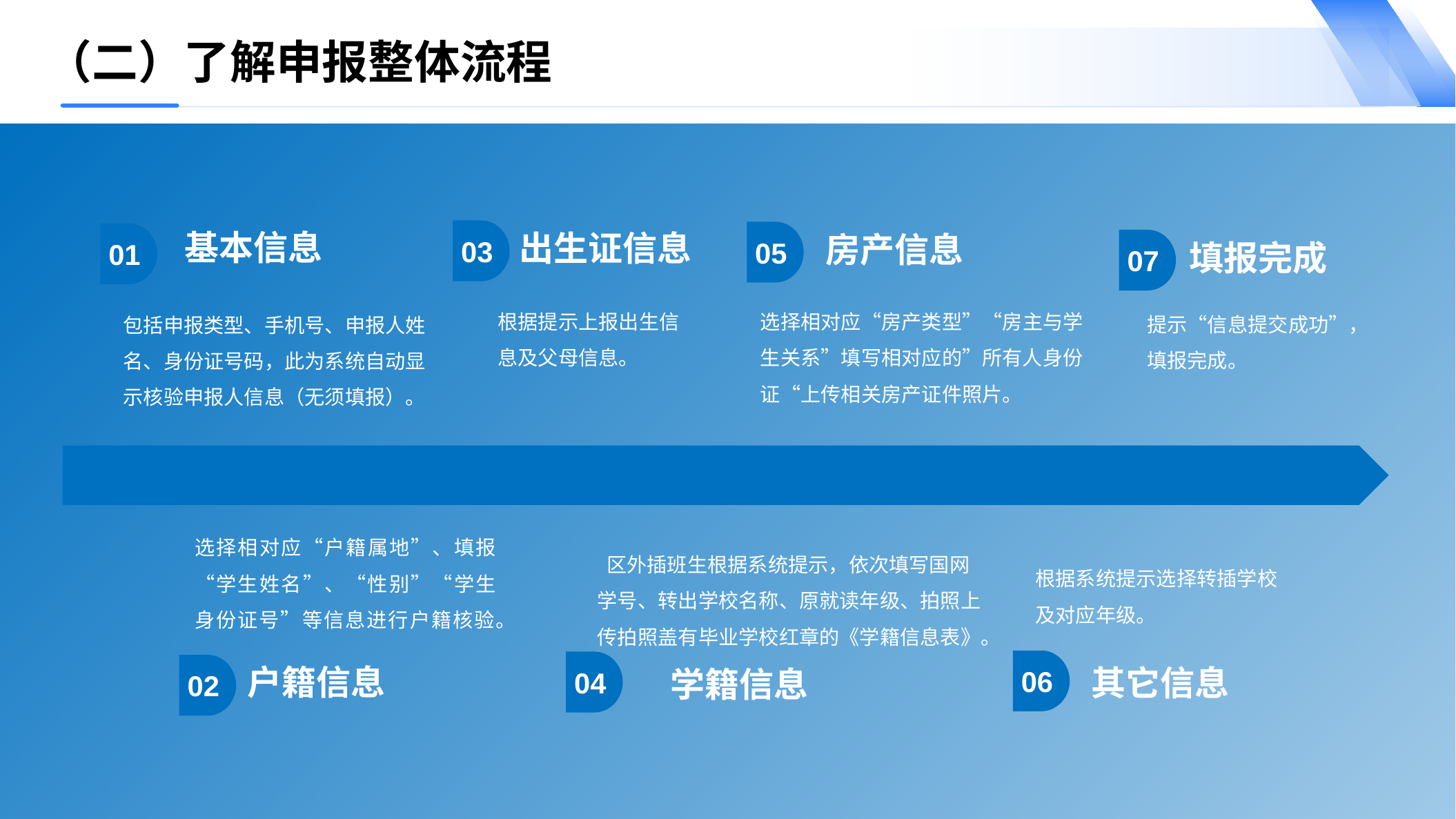

（二）了解申报整体流程

03
05
01
基本信息
出生证信息
房产信息
07
填报完成
选择相对应“房产类型”“房主与学生关系”填写相对应的”所有人身份证“上传相关房产证件照片。
根据提示上报出生信息及父母信息。
提示“信息提交成功”，填报完成。
包括申报类型、手机号、申报人姓名、身份证号码，此为系统自动显示核验申报人信息（无须填报）。

 区外插班生根据系统提示，依次填写国网学号、转出学校名称、原就读年级、拍照上传拍照盖有毕业学校红章的《学籍信息表》。
根据系统提示选择转插学校及对应年级。
选择相对应“户籍属地”、填报“学生姓名”、“性别”“学生身份证号”等信息进行户籍核验。
06
04
02
户籍信息
其它信息
学籍信息